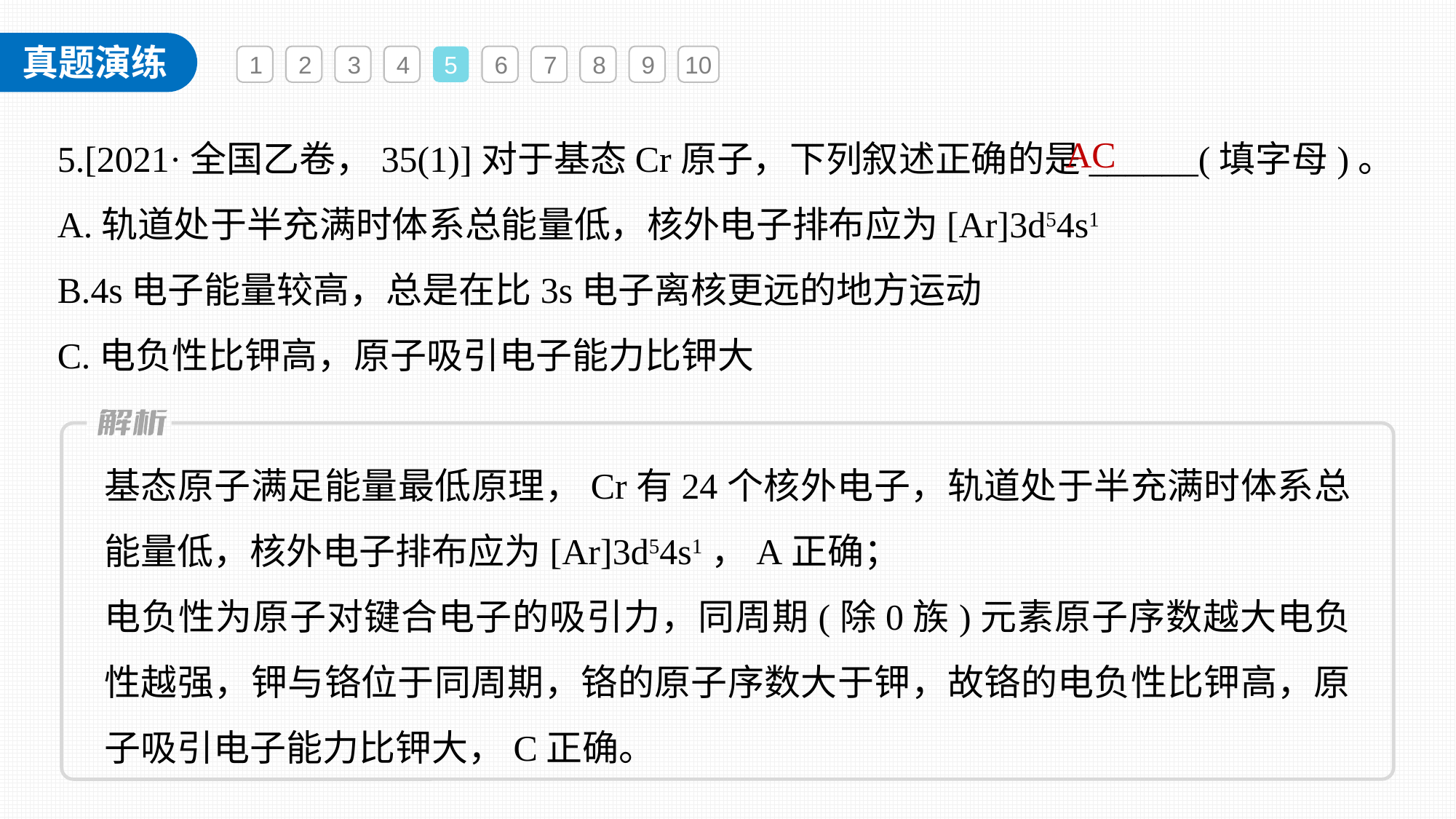

1
2
3
4
5
6
7
8
9
10
5.[2021·全国乙卷，35(1)]对于基态Cr原子，下列叙述正确的是______(填字母)。
A.轨道处于半充满时体系总能量低，核外电子排布应为[Ar]3d54s1
B.4s电子能量较高，总是在比3s电子离核更远的地方运动
C.电负性比钾高，原子吸引电子能力比钾大
AC

基态原子满足能量最低原理，Cr有24个核外电子，轨道处于半充满时体系总能量低，核外电子排布应为[Ar]3d54s1，A正确；
电负性为原子对键合电子的吸引力，同周期(除0族)元素原子序数越大电负性越强，钾与铬位于同周期，铬的原子序数大于钾，故铬的电负性比钾高，原子吸引电子能力比钾大，C正确。